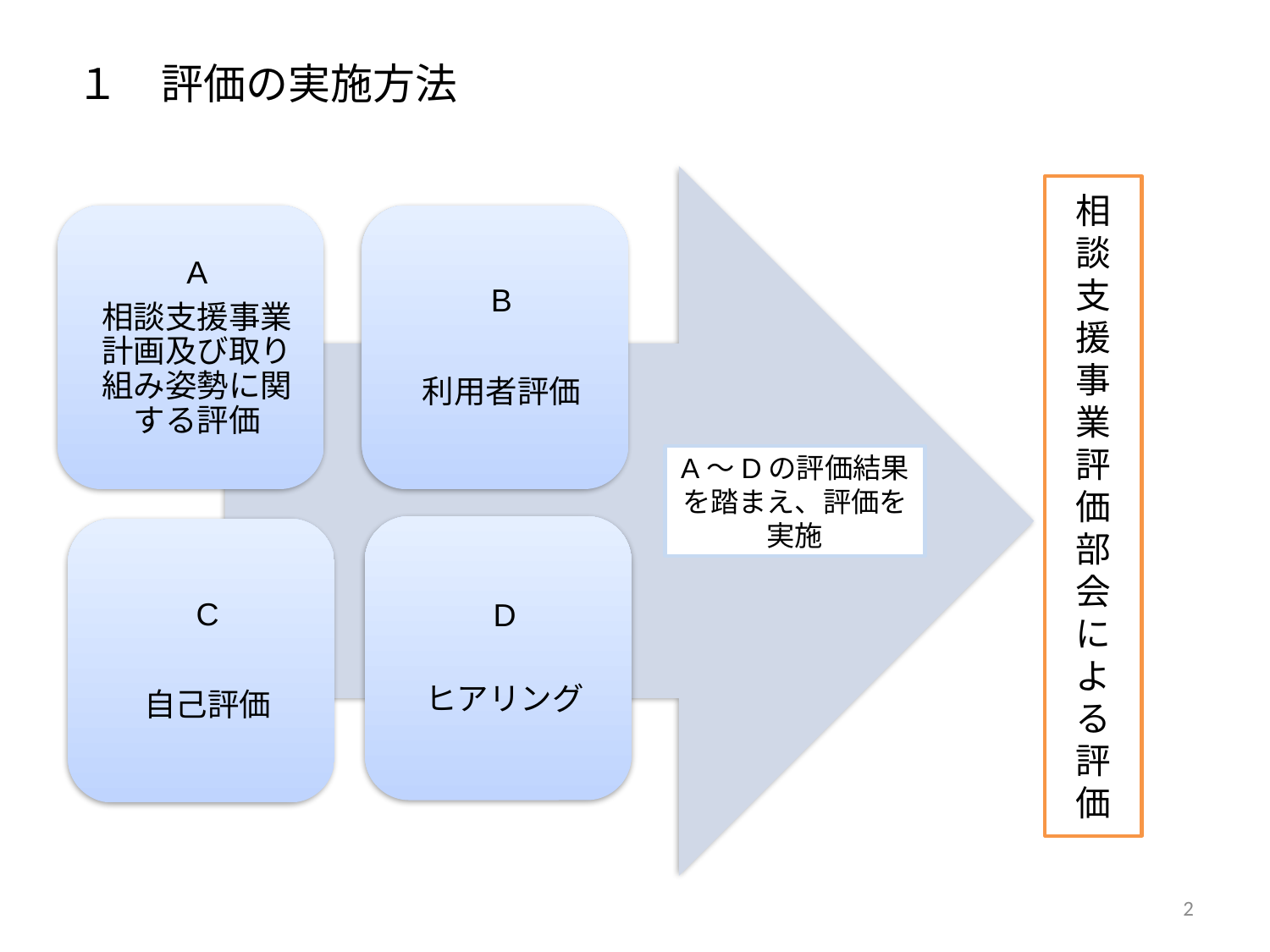

# １　評価の実施方法
A
相談支援事業計画及び取り組み姿勢に関する評価
C

自己評価
B

利用者評価
D
ヒアリング
相
談
支
援
事
業
評
価
部
会
に
よ
る
評
価
A～Dの評価結果を踏まえ、評価を実施
2